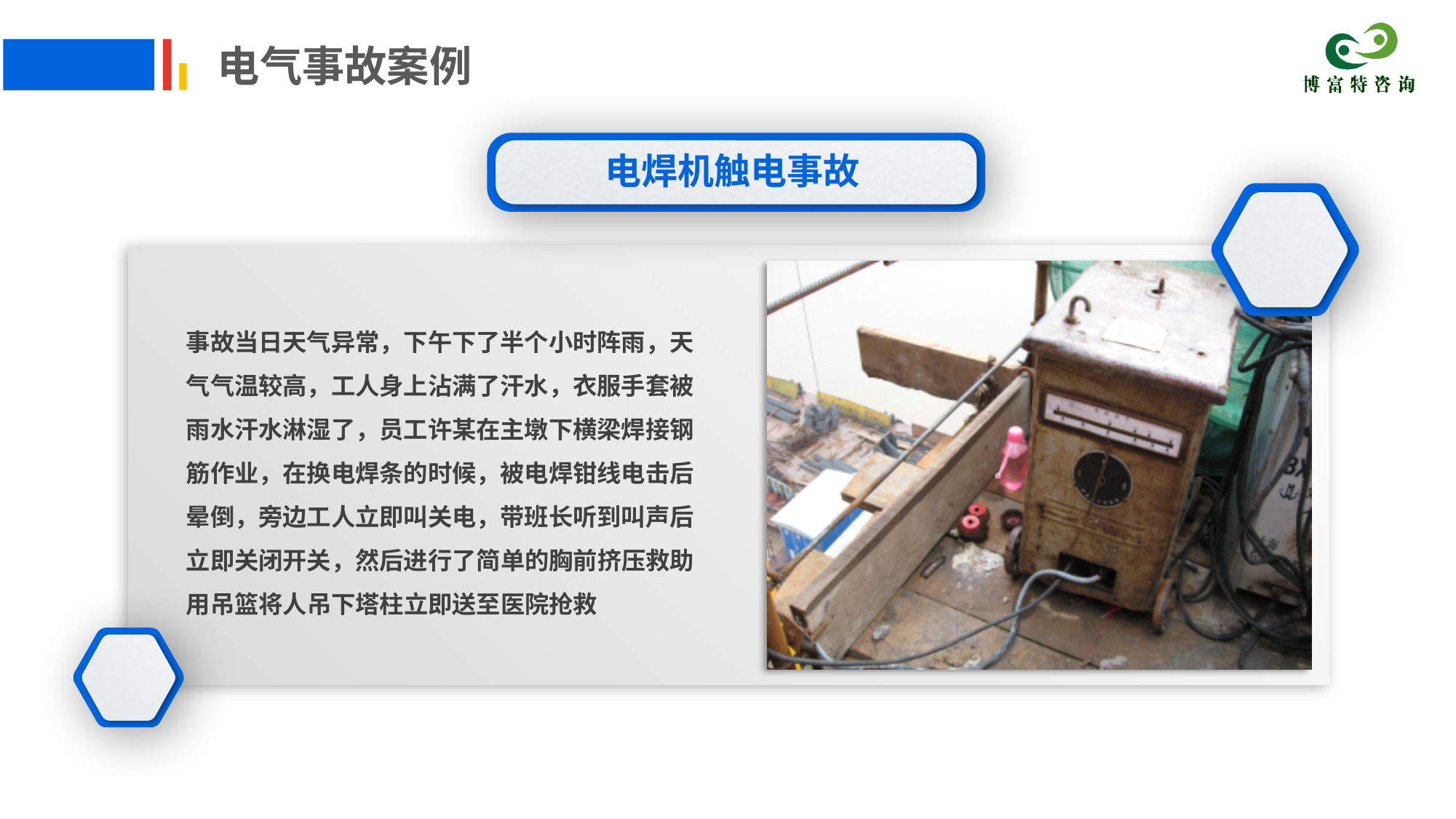

电气事故案例

电焊机触电事故

事故当日天气异常，下午下了半个小时阵雨，天气气温较高，工人身上沾满了汗水，衣服手套被雨水汗水淋湿了，员工许某在主墩下横梁焊接钢筋作业，在换电焊条的时候，被电焊钳线电击后晕倒，旁边工人立即叫关电，带班长听到叫声后立即关闭开关，然后进行了简单的胸前挤压救助用吊篮将人吊下塔柱立即送至医院抢救